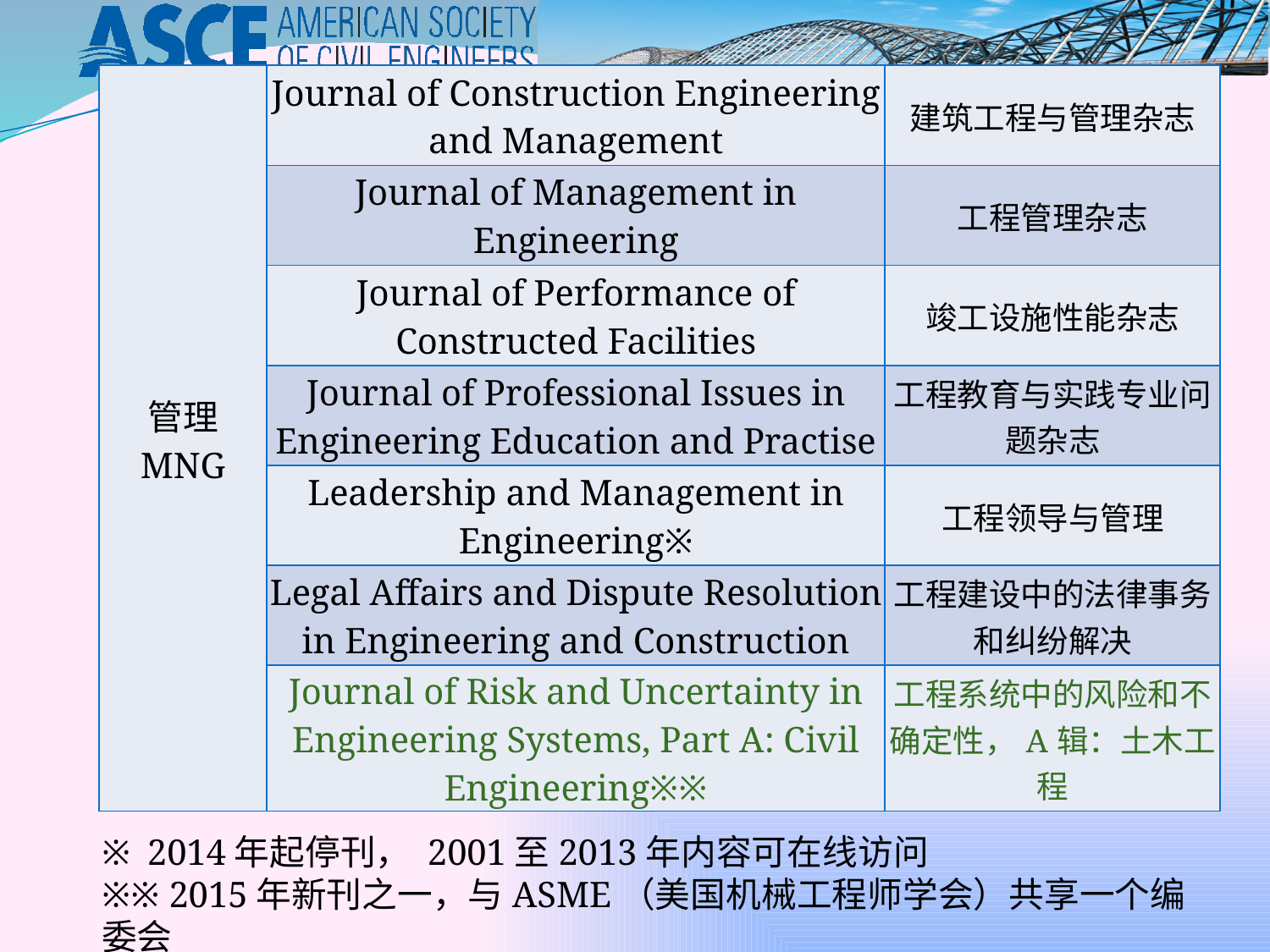

| 管理 MNG | Journal of Construction Engineering and Management | 建筑工程与管理杂志 |
| --- | --- | --- |
|  | Journal of Management in Engineering | 工程管理杂志 |
|  | Journal of Performance of Constructed Facilities | 竣工设施性能杂志 |
|  | Journal of Professional Issues in Engineering Education and Practise | 工程教育与实践专业问题杂志 |
|  | Leadership and Management in Engineering※ | 工程领导与管理 |
|  | Legal Affairs and Dispute Resolution in Engineering and Construction | 工程建设中的法律事务和纠纷解决 |
|  | Journal of Risk and Uncertainty in Engineering Systems, Part A: Civil Engineering※※ | 工程系统中的风险和不确定性，A辑：土木工程 |
※  2014年起停刊， 2001至2013年内容可在线访问
※※ 2015年新刊之一，与ASME（美国机械工程师学会）共享一个编委会